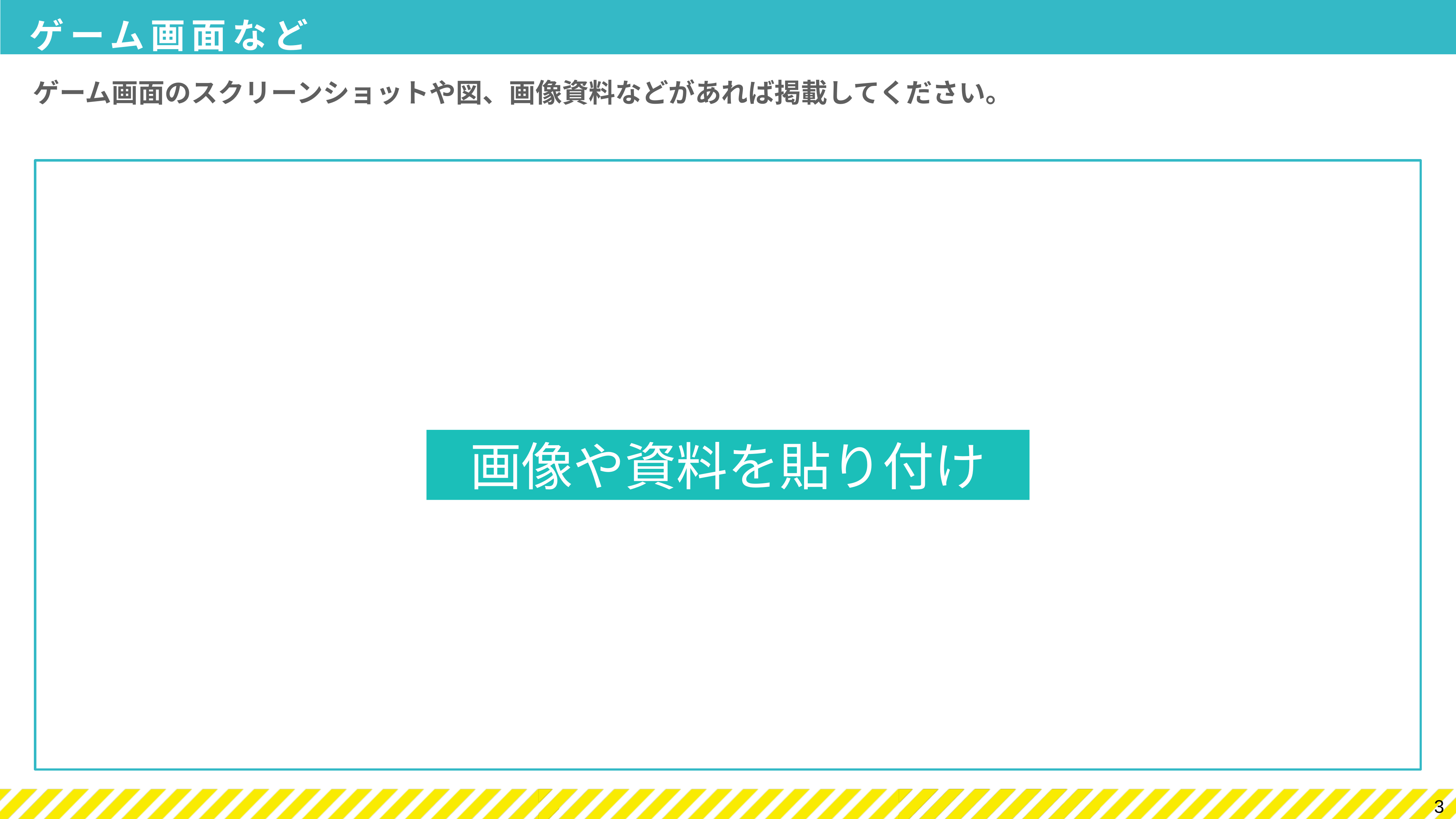

ゲーム画面など
ゲーム画面のスクリーンショットや図、画像資料などがあれば掲載してください。

画像や資料を貼り付け
3